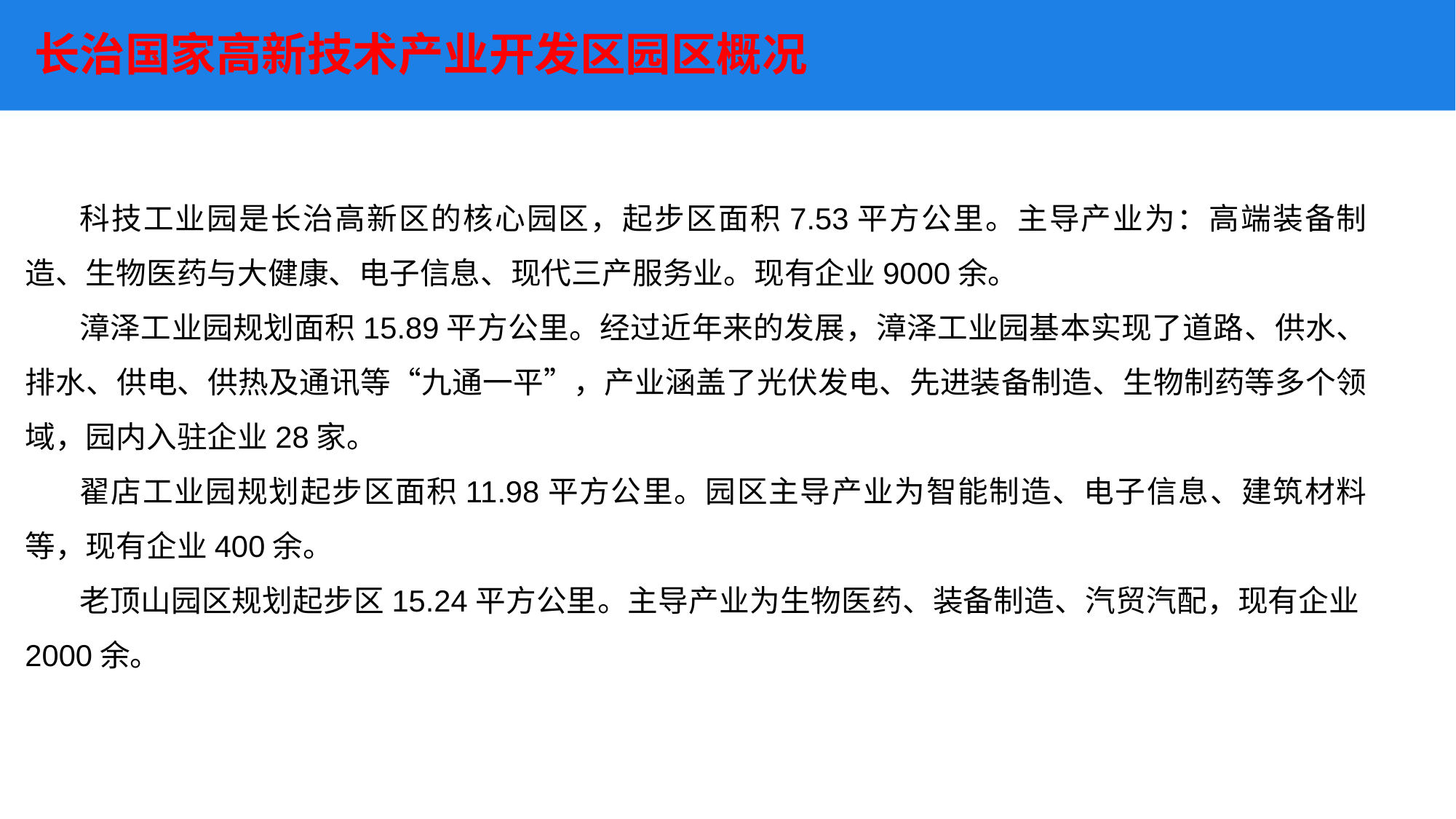

# 长治国家高新技术产业开发区园区概况
科技工业园是长治高新区的核心园区，起步区面积7.53平方公里。主导产业为：高端装备制造、生物医药与大健康、电子信息、现代三产服务业。现有企业9000余。
漳泽工业园规划面积15.89平方公里。经过近年来的发展，漳泽工业园基本实现了道路、供水、排水、供电、供热及通讯等“九通一平”，产业涵盖了光伏发电、先进装备制造、生物制药等多个领域，园内入驻企业28家。
翟店工业园规划起步区面积11.98平方公里。园区主导产业为智能制造、电子信息、建筑材料等，现有企业400余。
老顶山园区规划起步区15.24平方公里。主导产业为生物医药、装备制造、汽贸汽配，现有企业2000余。